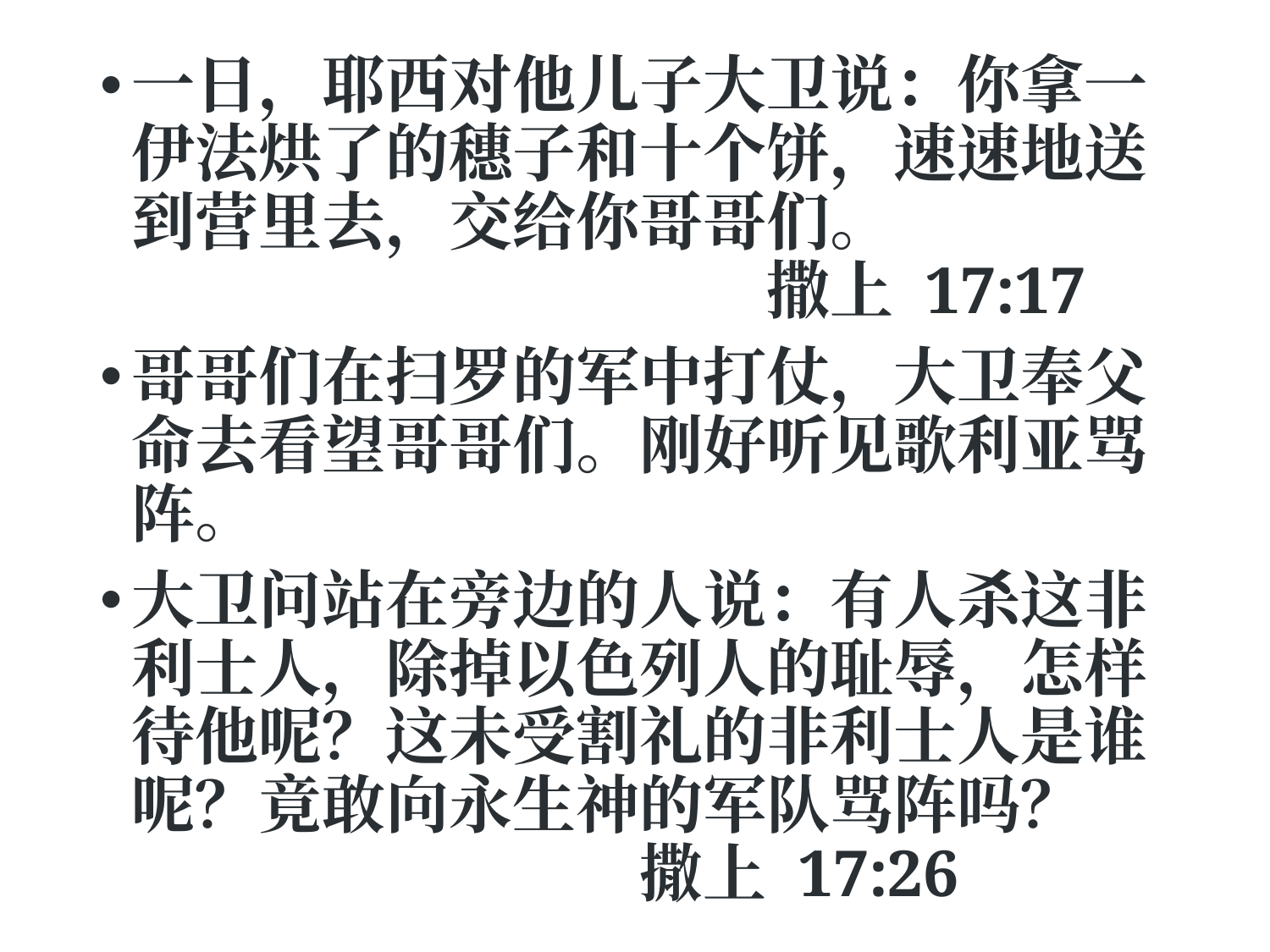

一日，耶西对他儿子大卫说：你拿一伊法烘了的穗子和十个饼，速速地送到营里去，交给你哥哥们。							撒上 17:17
哥哥们在扫罗的军中打仗，大卫奉父命去看望哥哥们。刚好听见歌利亚骂阵。
大卫问站在旁边的人说：有人杀这非利士人，除掉以色列人的耻辱，怎样待他呢？这未受割礼的非利士人是谁呢？竟敢向永生神的军队骂阵吗？ 					撒上 17:26